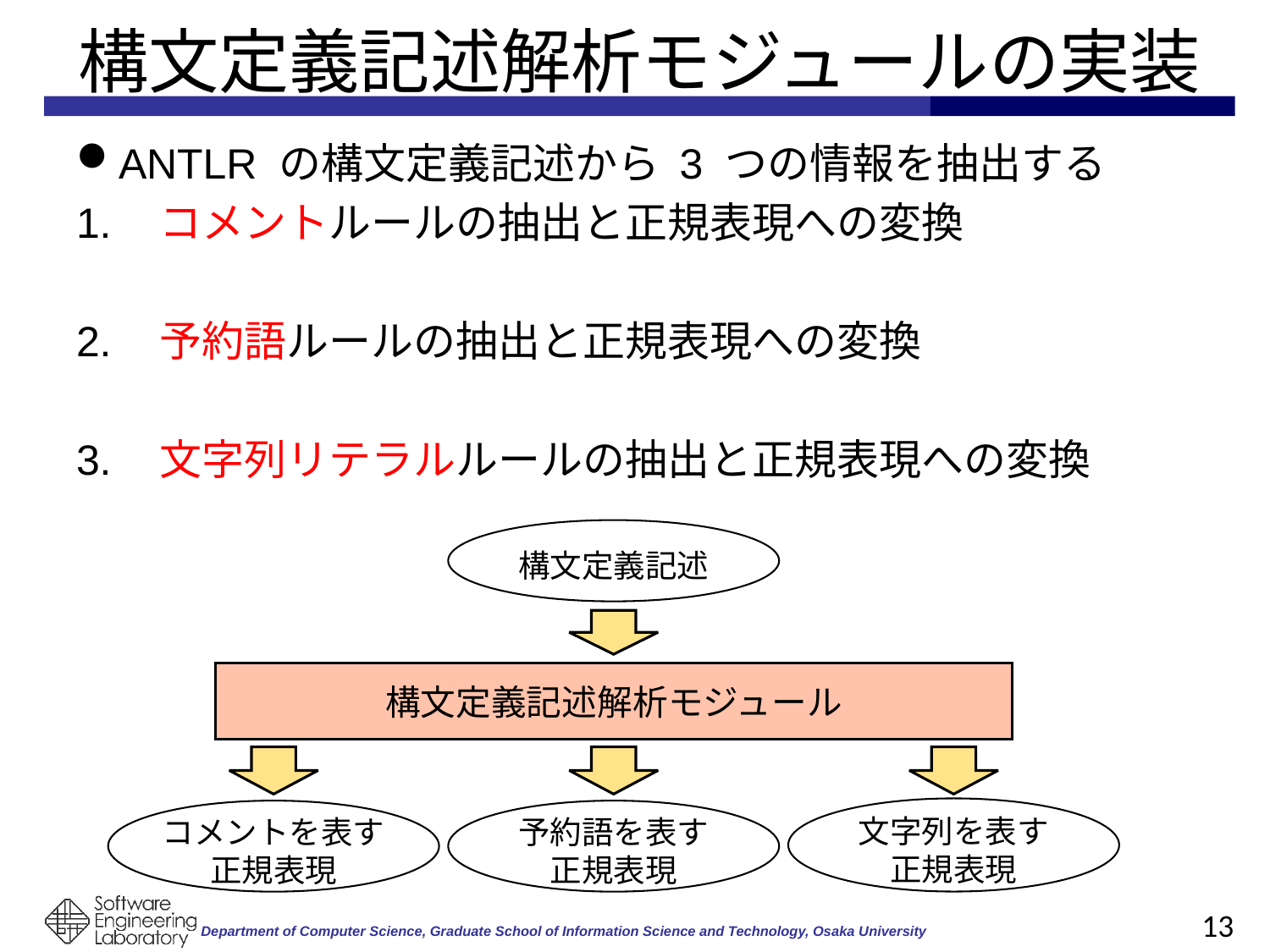

# 構文定義記述解析モジュールの実装
ANTLR の構文定義記述から 3 つの情報を抽出する
 コメントルールの抽出と正規表現への変換

 予約語ルールの抽出と正規表現への変換

 文字列リテラルルールの抽出と正規表現への変換
構文定義記述

構文定義記述解析モジュール

文字列を表す
正規表現
コメントを表す
正規表現
予約語を表す
正規表現
13